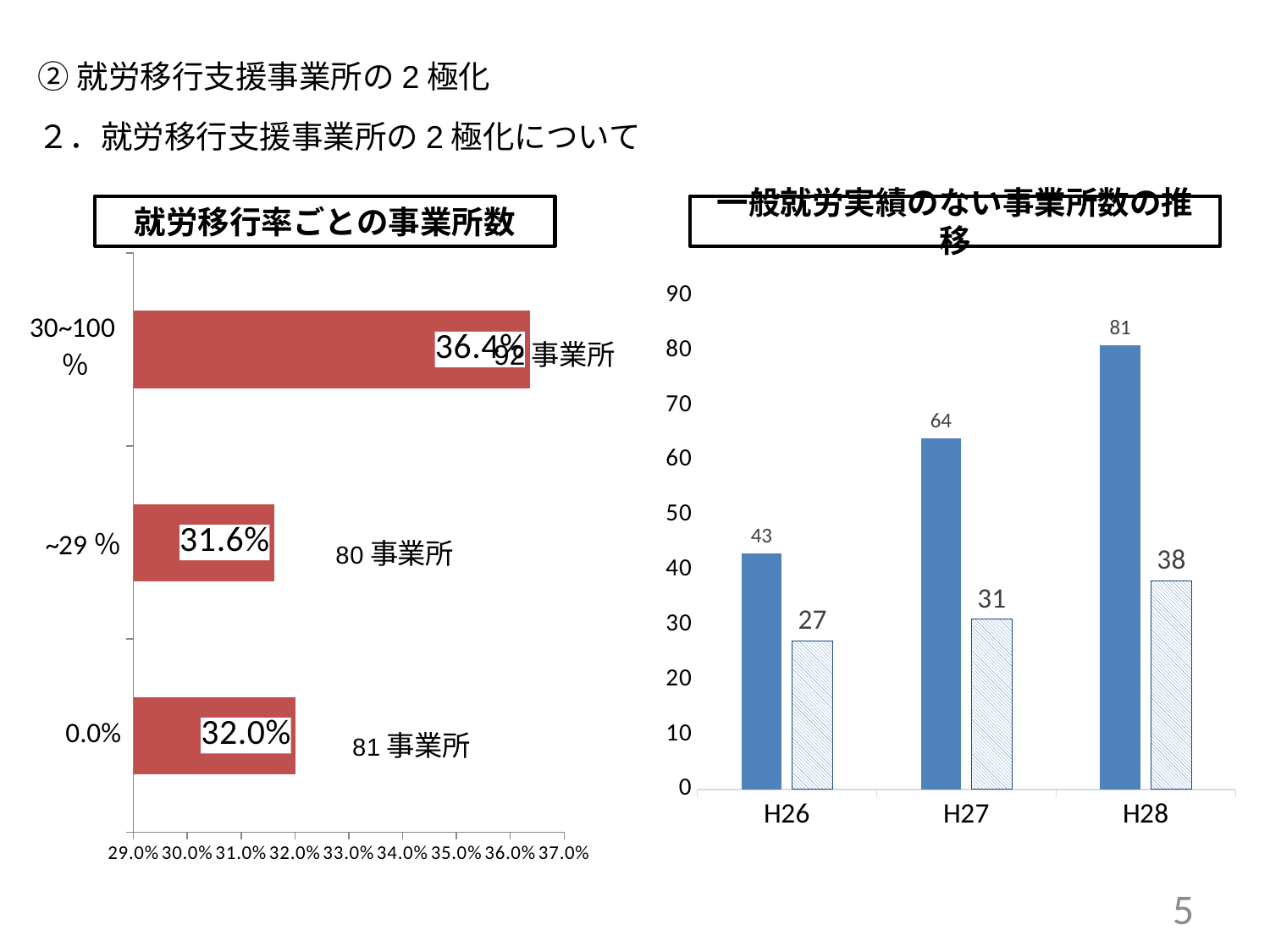

②就労移行支援事業所の2極化
２．就労移行支援事業所の2極化について

### Chart

| Category | 就労移行率 |
|---|---|
| 0.0% | 0.3201581027667984 |
| ~29％ | 0.31620553359683795 |
| 30~100％ | 0.36363636363636365 |
就労移行率ごとの事業所数
一般就労実績のない事業所数の推移

### Chart

| Category | 実績なし | 開設から1年以上 |
|---|---|---|
| H26 | 43.0 | 27.0 |
| H27 | 64.0 | 31.0 |
| H28 | 81.0 | 38.0 |
5